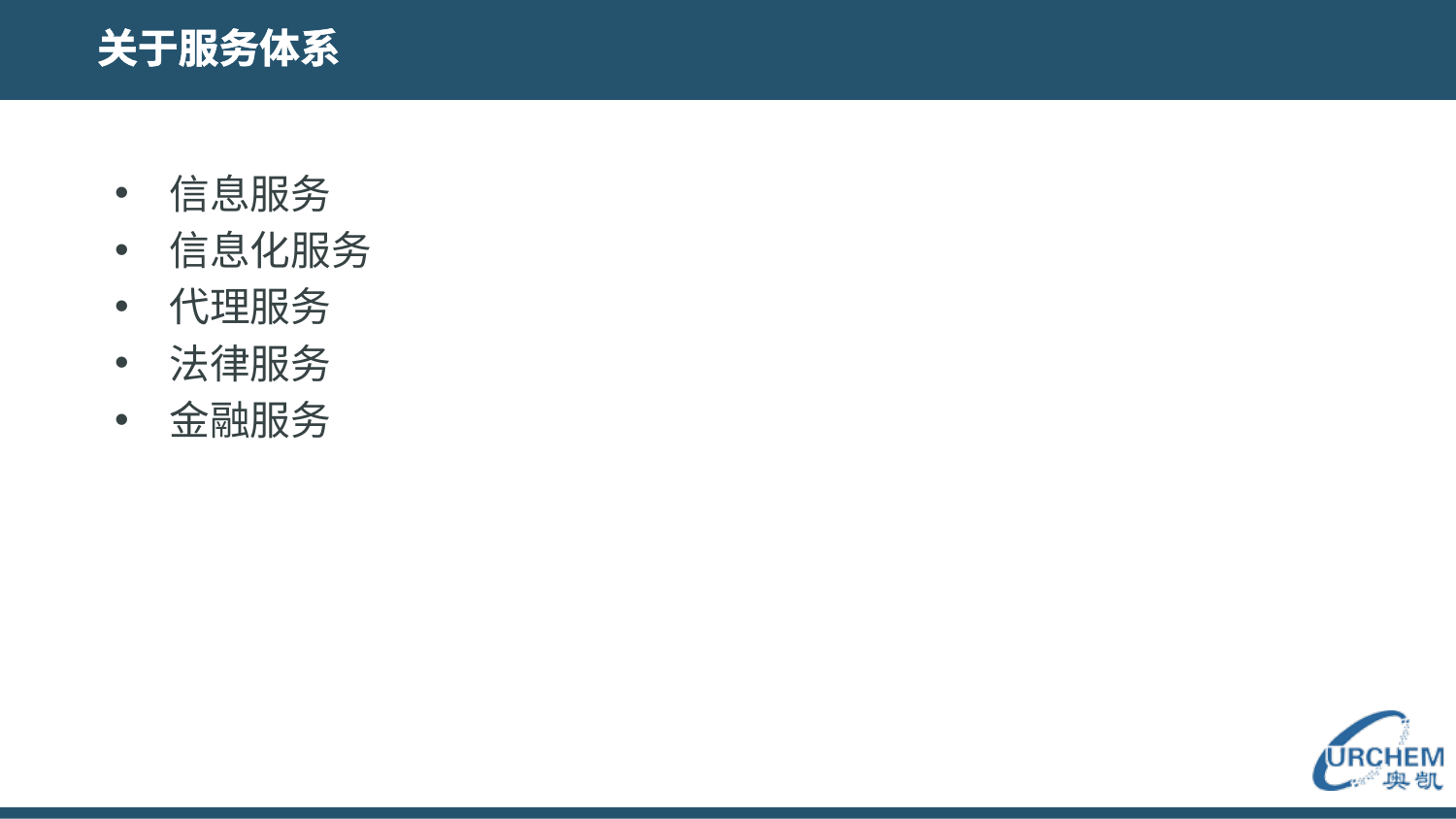

# 关于服务体系
信息服务
信息化服务
代理服务
法律服务
金融服务